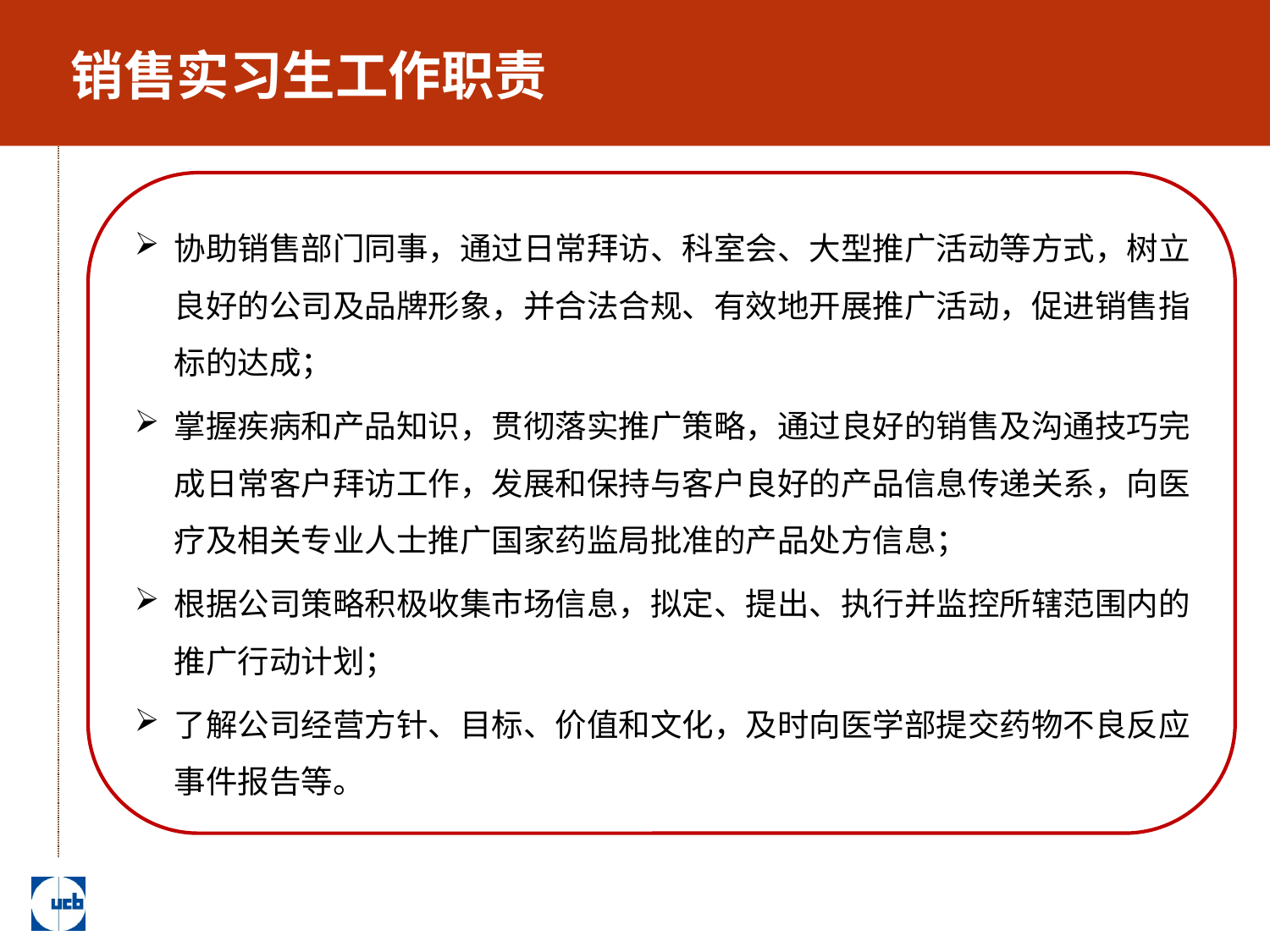

# 销售实习生工作职责

协助销售部门同事，通过日常拜访、科室会、大型推广活动等方式，树立良好的公司及品牌形象，并合法合规、有效地开展推广活动，促进销售指标的达成；
掌握疾病和产品知识，贯彻落实推广策略，通过良好的销售及沟通技巧完成日常客户拜访工作，发展和保持与客户良好的产品信息传递关系，向医疗及相关专业人士推广国家药监局批准的产品处方信息；
根据公司策略积极收集市场信息，拟定、提出、执行并监控所辖范围内的推广行动计划；
了解公司经营方针、目标、价值和文化，及时向医学部提交药物不良反应事件报告等。